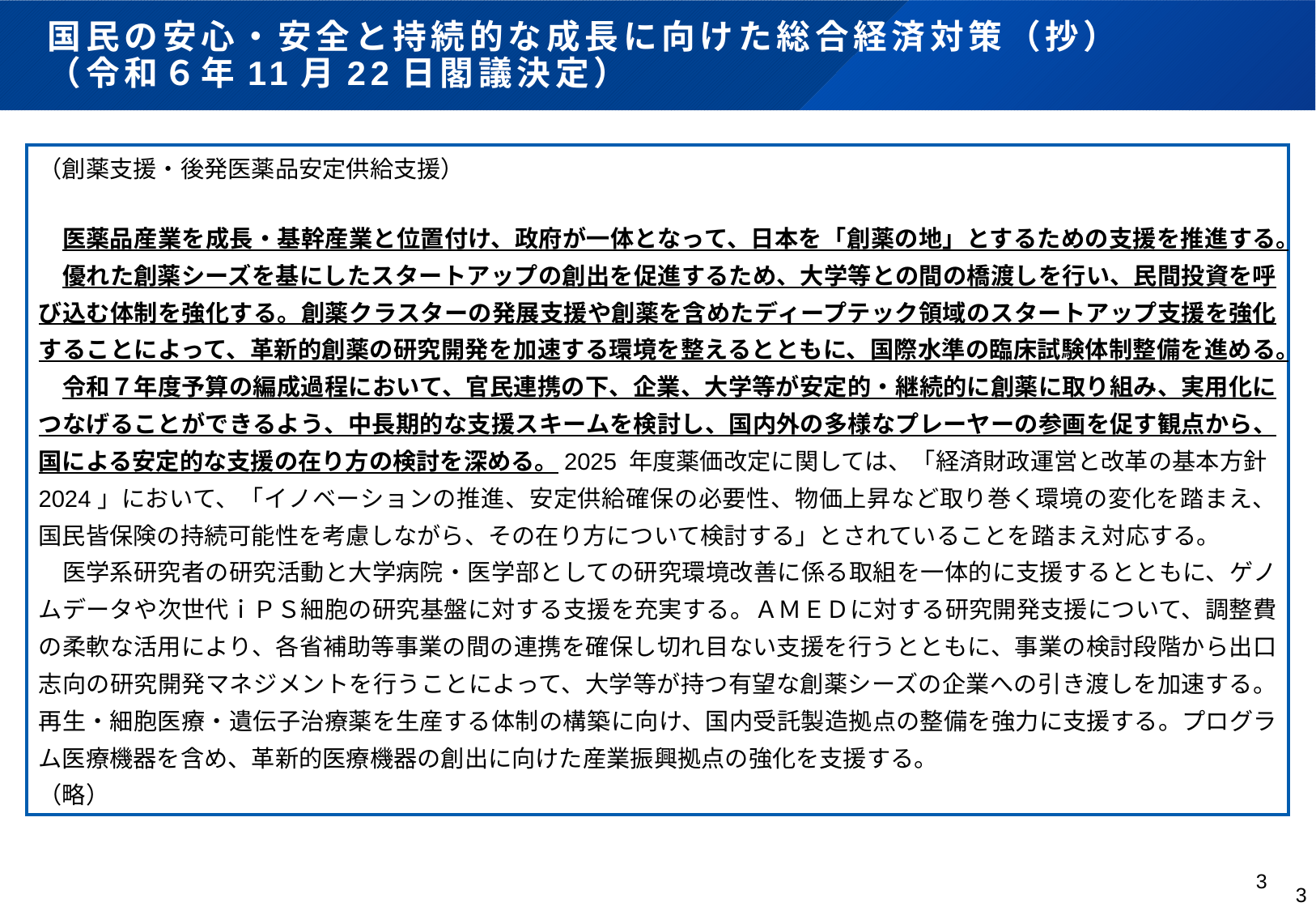

# 国民の安心・安全と持続的な成長に向けた総合経済対策（抄） （令和６年11月22日閣議決定）
（創薬支援・後発医薬品安定供給支援）

　医薬品産業を成長・基幹産業と位置付け、政府が一体となって、日本を「創薬の地」とするための支援を推進する。
　優れた創薬シーズを基にしたスタートアップの創出を促進するため、大学等との間の橋渡しを行い、民間投資を呼び込む体制を強化する。創薬クラスターの発展支援や創薬を含めたディープテック領域のスタートアップ支援を強化することによって、革新的創薬の研究開発を加速する環境を整えるとともに、国際水準の臨床試験体制整備を進める。
　令和７年度予算の編成過程において、官民連携の下、企業、大学等が安定的・継続的に創薬に取り組み、実用化につなげることができるよう、中長期的な支援スキームを検討し、国内外の多様なプレーヤーの参画を促す観点から、国による安定的な支援の在り方の検討を深める。2025 年度薬価改定に関しては、「経済財政運営と改革の基本方針
2024」において、「イノベーションの推進、安定供給確保の必要性、物価上昇など取り巻く環境の変化を踏まえ、国民皆保険の持続可能性を考慮しながら、その在り方について検討する」とされていることを踏まえ対応する。
　医学系研究者の研究活動と大学病院・医学部としての研究環境改善に係る取組を一体的に支援するとともに、ゲノムデータや次世代ｉＰＳ細胞の研究基盤に対する支援を充実する。ＡＭＥＤに対する研究開発支援について、調整費の柔軟な活用により、各省補助等事業の間の連携を確保し切れ目ない支援を行うとともに、事業の検討段階から出口志向の研究開発マネジメントを行うことによって、大学等が持つ有望な創薬シーズの企業への引き渡しを加速する。再生・細胞医療・遺伝子治療薬を生産する体制の構築に向け、国内受託製造拠点の整備を強力に支援する。プログラム医療機器を含め、革新的医療機器の創出に向けた産業振興拠点の強化を支援する。
（略）
3
3